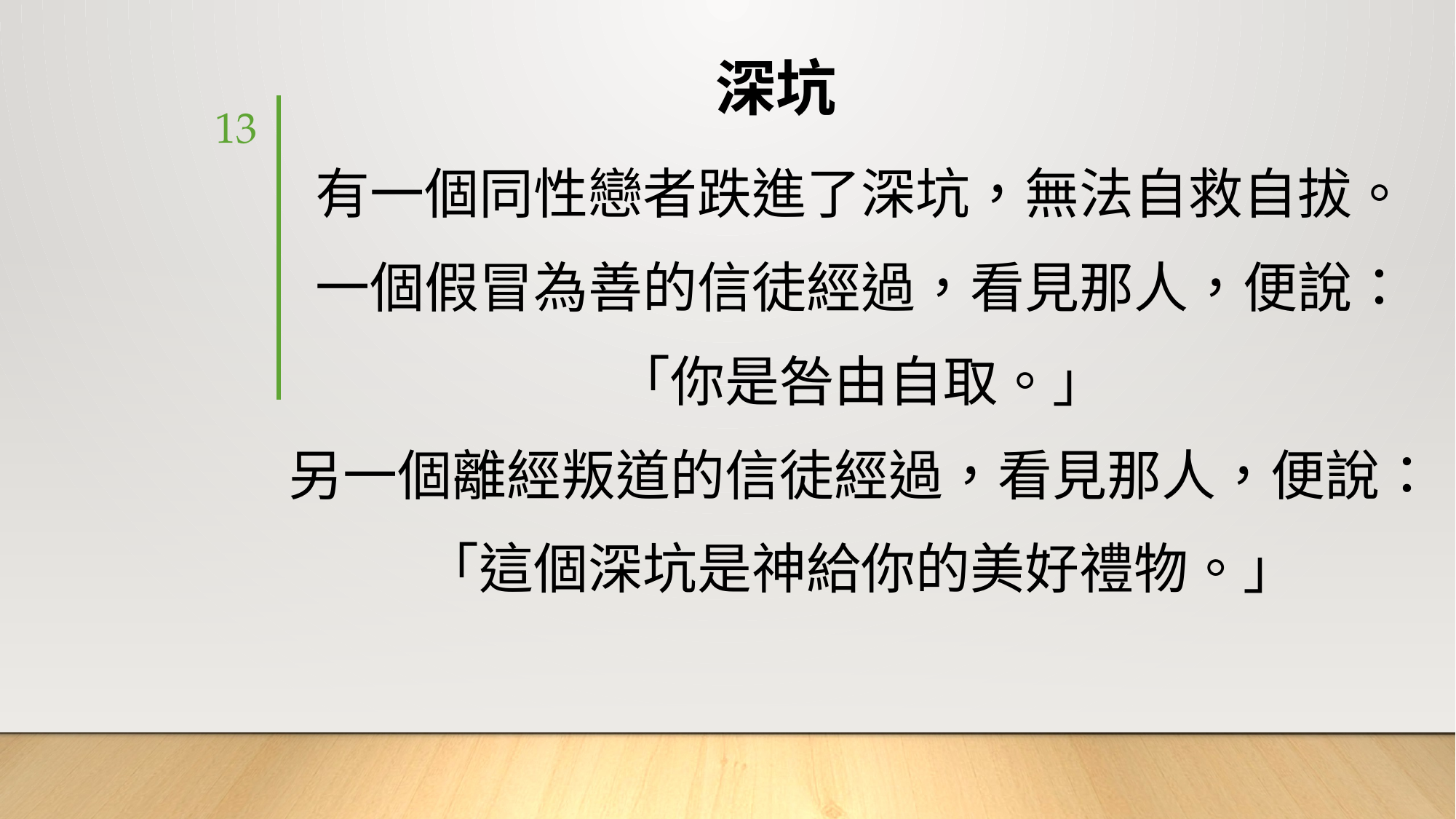

# 深坑
13
有一個同性戀者跌進了深坑，無法自救自拔。
一個假冒為善的信徒經過，看見那人，便說：
「你是咎由自取。」
另一個離經叛道的信徒經過，看見那人，便說：
「這個深坑是神給你的美好禮物。」